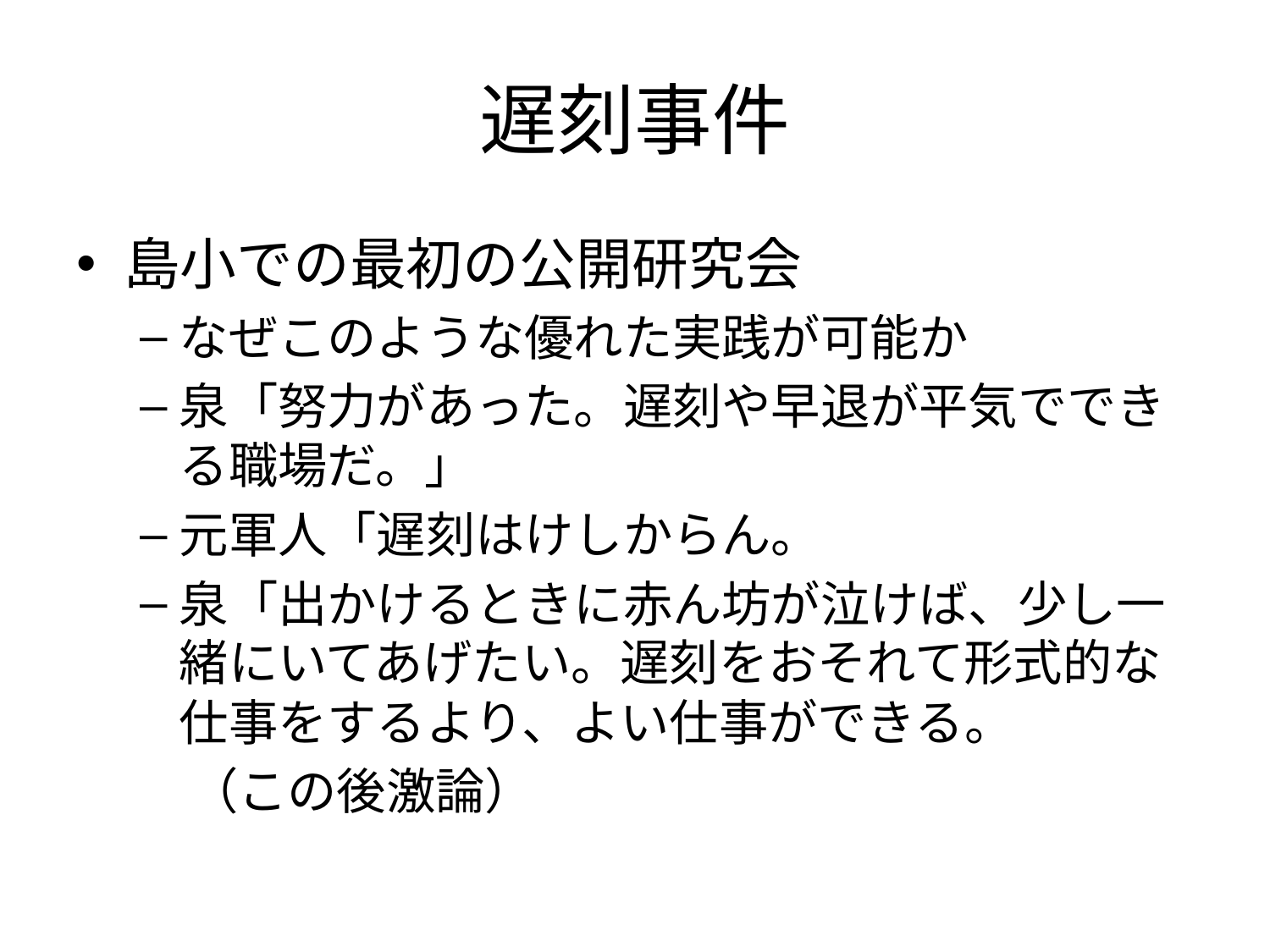

# 遅刻事件
島小での最初の公開研究会
なぜこのような優れた実践が可能か
泉「努力があった。遅刻や早退が平気でできる職場だ。」
元軍人「遅刻はけしからん。
泉「出かけるときに赤ん坊が泣けば、少し一緒にいてあげたい。遅刻をおそれて形式的な仕事をするより、よい仕事ができる。
　（この後激論）